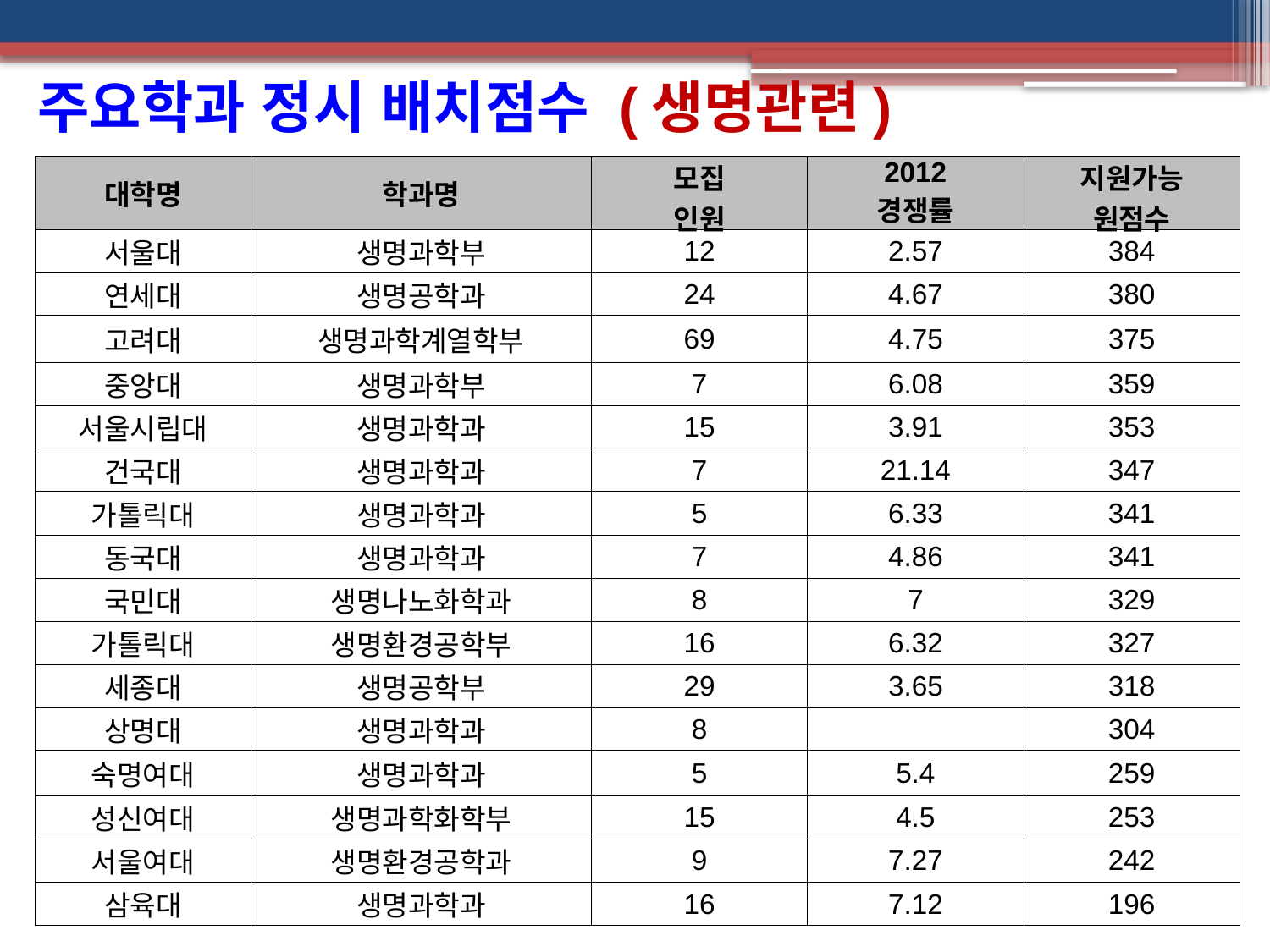

주요학과 정시 배치점수 (생명관련)
| 대학명 | 학과명 | 모집 인원 | 2012 경쟁률 | 지원가능 원점수 |
| --- | --- | --- | --- | --- |
| 서울대 | 생명과학부 | 12 | 2.57 | 384 |
| 연세대 | 생명공학과 | 24 | 4.67 | 380 |
| 고려대 | 생명과학계열학부 | 69 | 4.75 | 375 |
| 중앙대 | 생명과학부 | 7 | 6.08 | 359 |
| 서울시립대 | 생명과학과 | 15 | 3.91 | 353 |
| 건국대 | 생명과학과 | 7 | 21.14 | 347 |
| 가톨릭대 | 생명과학과 | 5 | 6.33 | 341 |
| 동국대 | 생명과학과 | 7 | 4.86 | 341 |
| 국민대 | 생명나노화학과 | 8 | 7 | 329 |
| 가톨릭대 | 생명환경공학부 | 16 | 6.32 | 327 |
| 세종대 | 생명공학부 | 29 | 3.65 | 318 |
| 상명대 | 생명과학과 | 8 |  | 304 |
| 숙명여대 | 생명과학과 | 5 | 5.4 | 259 |
| 성신여대 | 생명과학화학부 | 15 | 4.5 | 253 |
| 서울여대 | 생명환경공학과 | 9 | 7.27 | 242 |
| 삼육대 | 생명과학과 | 16 | 7.12 | 196 |